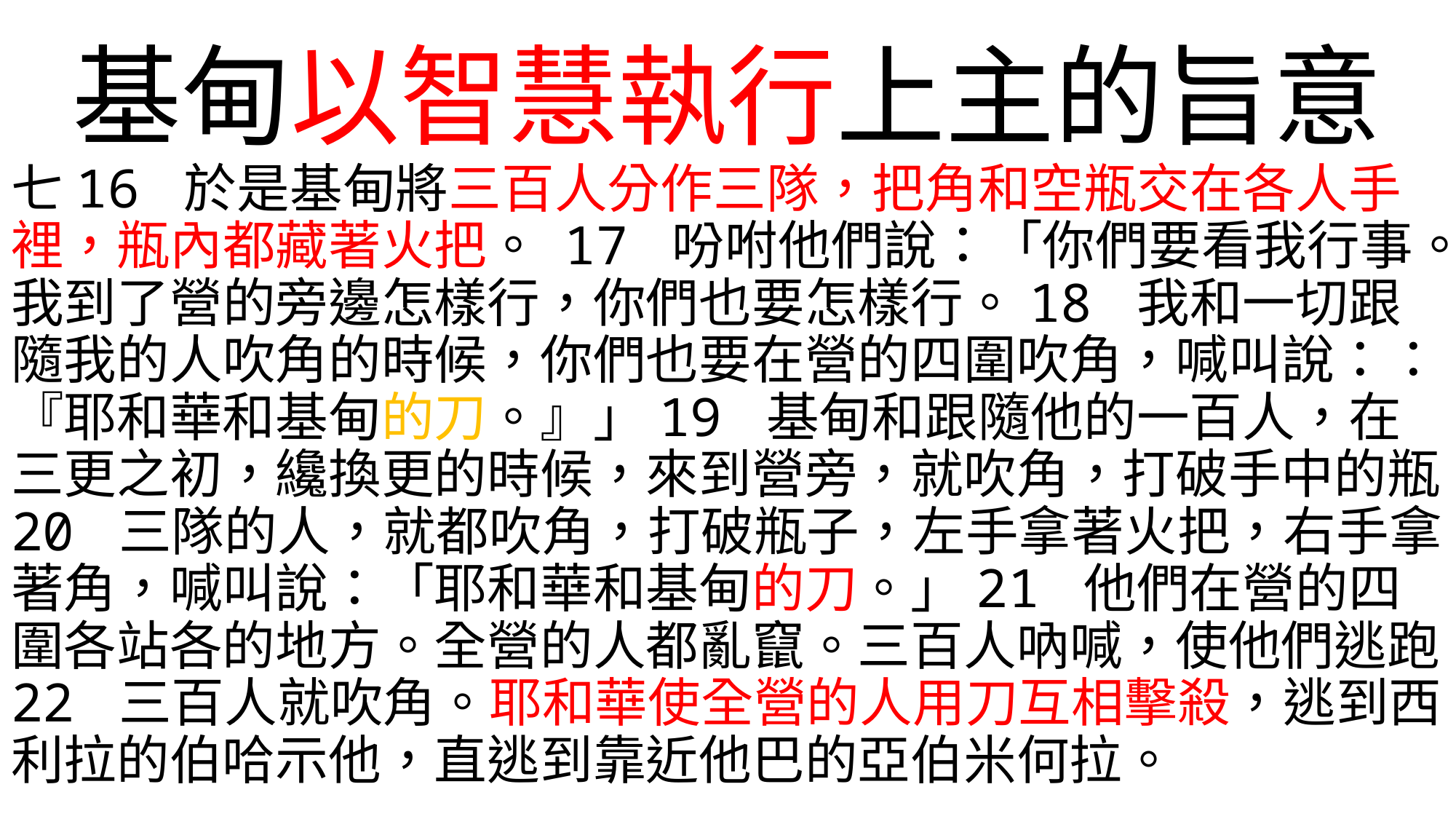

# 基甸以智慧執行上主的旨意
七16 於是基甸將三百人分作三隊，把角和空瓶交在各人手裡，瓶內都藏著火把。 17 吩咐他們說：「你們要看我行事。我到了營的旁邊怎樣行，你們也要怎樣行。18 我和一切跟隨我的人吹角的時候，你們也要在營的四圍吹角，喊叫說：：『耶和華和基甸的刀。』」19 基甸和跟隨他的一百人，在三更之初，纔換更的時候，來到營旁，就吹角，打破手中的瓶。20 三隊的人，就都吹角，打破瓶子，左手拿著火把，右手拿著角，喊叫說：「耶和華和基甸的刀。」21 他們在營的四圍各站各的地方。全營的人都亂竄。三百人吶喊，使他們逃跑。22 三百人就吹角。耶和華使全營的人用刀互相擊殺，逃到西利拉的伯哈示他，直逃到靠近他巴的亞伯米何拉。